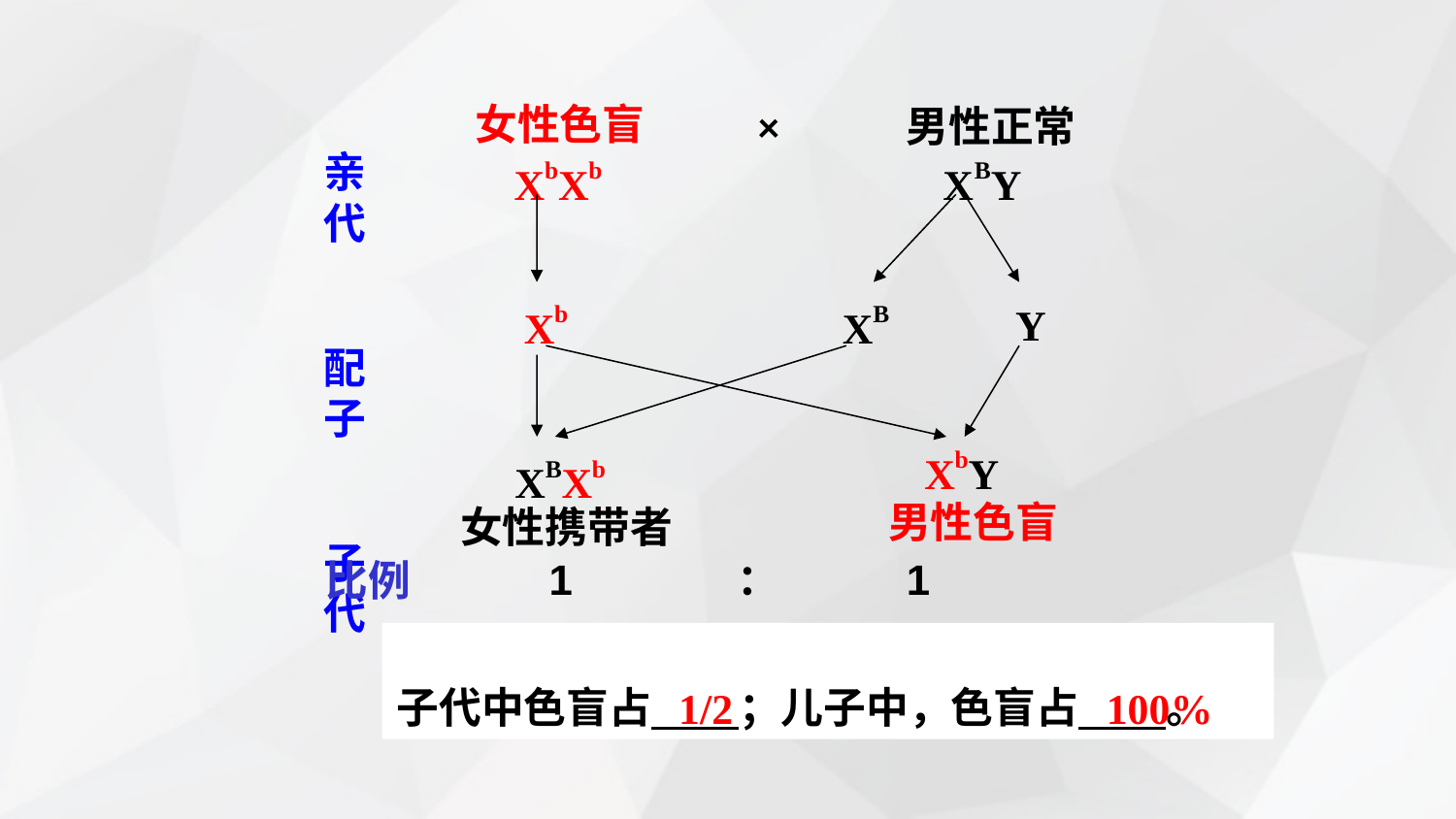

女性色盲
×
男性正常
亲代

配子

子代
      XbXb                                XBY

Xb
XB
Y

XbY
XBXb
男性色盲
女性携带者
    1             ：            1
比例

子代中色盲占         ；儿子中，色盲占         。
100%
1/2